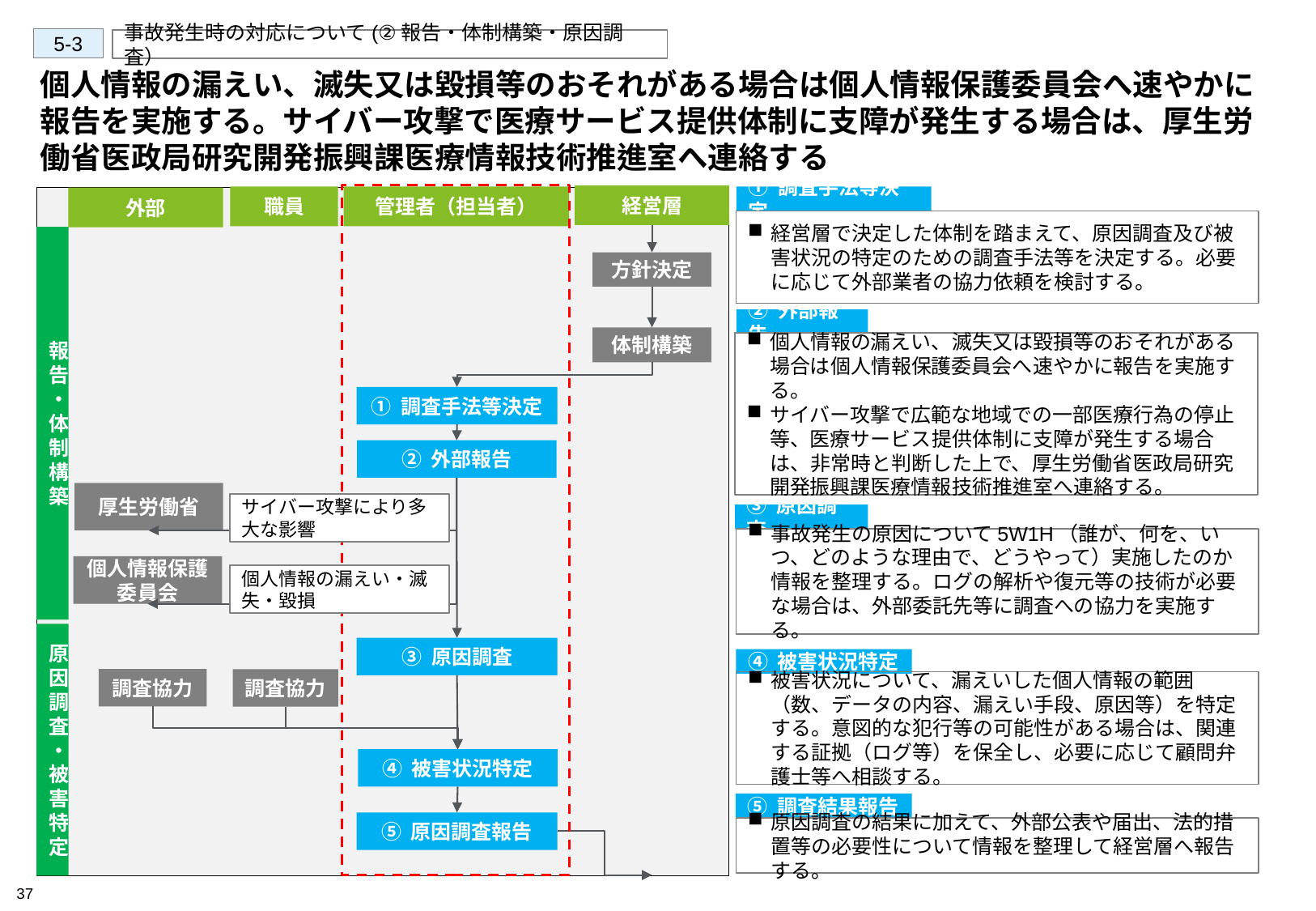

5-3
事故発生時の対応について(②報告・体制構築・原因調査）
個人情報の漏えい、滅失又は毀損等のおそれがある場合は個人情報保護委員会へ速やかに報告を実施する。サイバー攻撃で医療サービス提供体制に支障が発生する場合は、厚生労働省医政局研究開発振興課医療情報技術推進室へ連絡する

経営層
職員
管理者（担当者）
① 調査手法等決定
外部

経営層で決定した体制を踏まえて、原因調査及び被害状況の特定のための調査手法等を決定する。必要に応じて外部業者の協力依頼を検討する。
報告・体制構築
方針決定
② 外部報告
体制構築
個人情報の漏えい、滅失又は毀損等のおそれがある場合は個人情報保護委員会へ速やかに報告を実施する。
サイバー攻撃で広範な地域での一部医療行為の停止等、医療サービス提供体制に支障が発生する場合は、非常時と判断した上で、厚生労働省医政局研究開発振興課医療情報技術推進室へ連絡する。
① 調査手法等決定
② 外部報告
厚生労働省
サイバー攻撃により多大な影響
③ 原因調査
事故発生の原因について5W1H（誰が、何を、いつ、どのような理由で、どうやって）実施したのか情報を整理する。ログの解析や復元等の技術が必要な場合は、外部委託先等に調査への協力を実施する。
個人情報保護委員会
個人情報の漏えい・滅失・毀損
原因調査・被害特定
③ 原因調査
④ 被害状況特定
調査協力
調査協力
被害状況について、漏えいした個人情報の範囲（数、データの内容、漏えい手段、原因等）を特定する。意図的な犯行等の可能性がある場合は、関連する証拠（ログ等）を保全し、必要に応じて顧問弁護士等へ相談する。
④ 被害状況特定
⑤ 調査結果報告
⑤ 原因調査報告
原因調査の結果に加えて、外部公表や届出、法的措置等の必要性について情報を整理して経営層へ報告する。
37